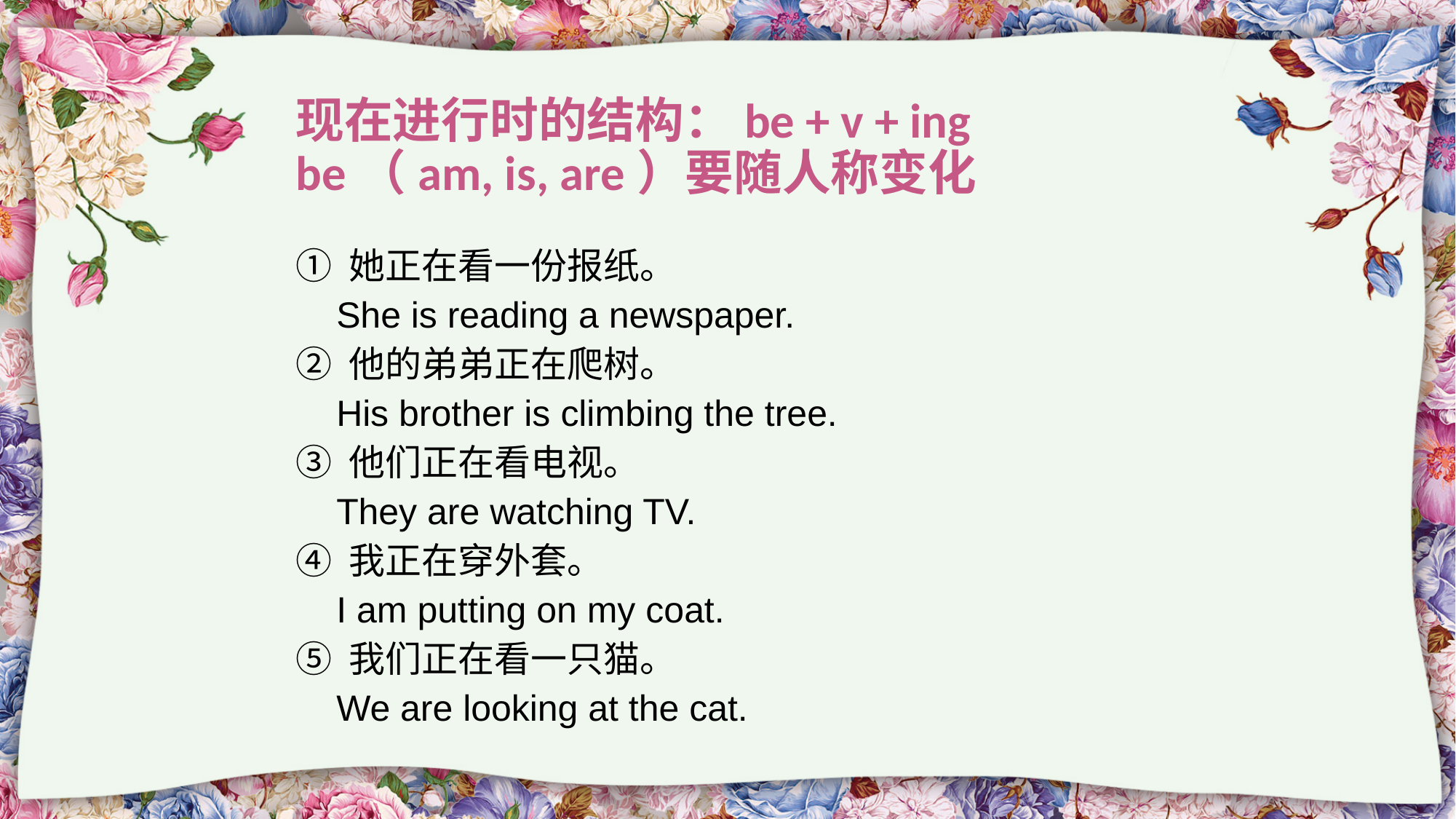

# 现在进行时的结构：be + v + ing be（am, is, are）要随人称变化

 她正在看一份报纸。
    She is reading a newspaper.
 他的弟弟正在爬树。
    His brother is climbing the tree.
 他们正在看电视。
    They are watching TV.
 我正在穿外套。
    I am putting on my coat.
 我们正在看一只猫。
    We are looking at the cat.